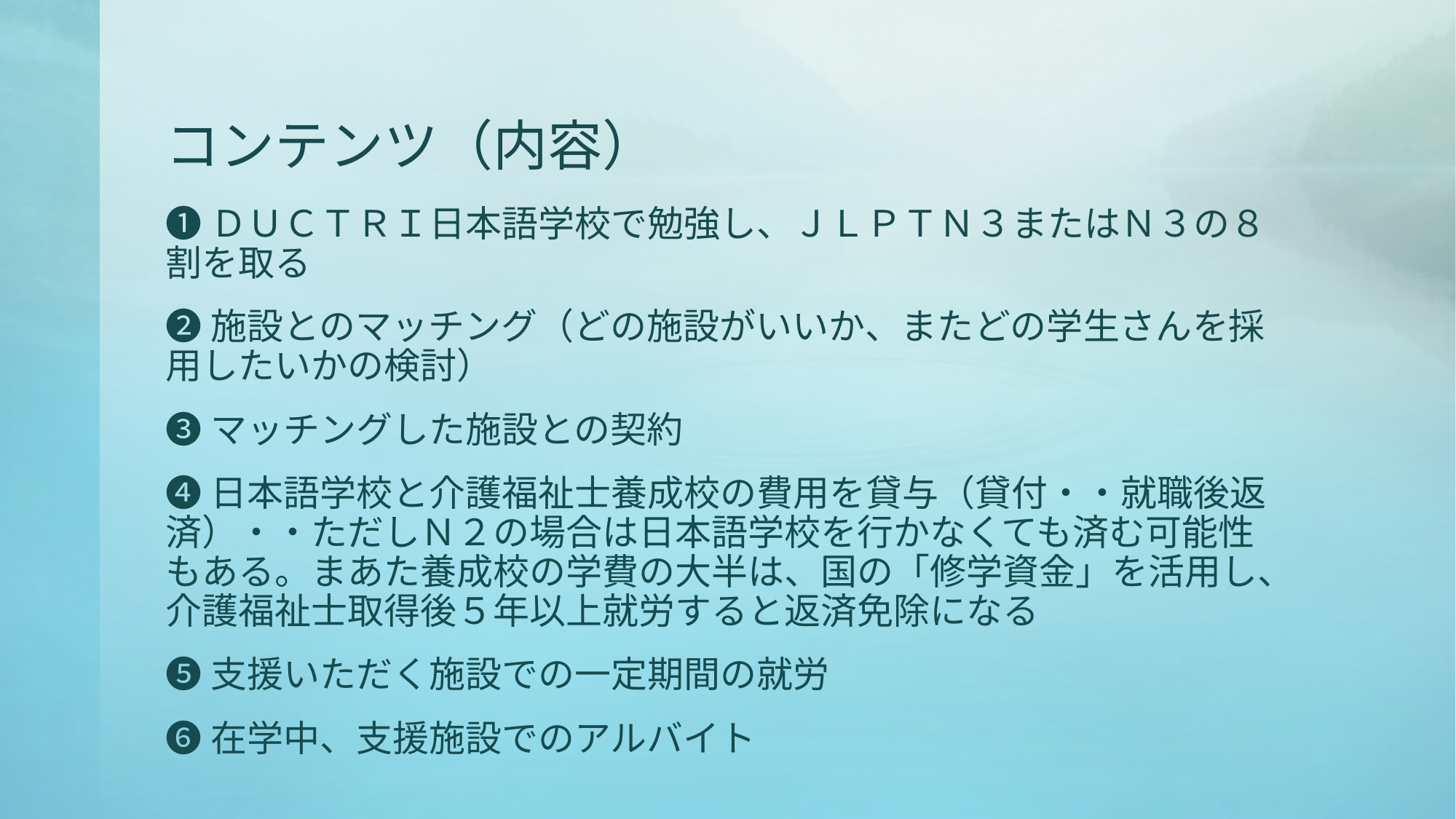

# コンテンツ（内容）
❶ＤＵＣＴＲＩ日本語学校で勉強し、ＪＬＰＴＮ３またはＮ３の８割を取る
❷施設とのマッチング（どの施設がいいか、またどの学生さんを採用したいかの検討）
❸マッチングした施設との契約
❹日本語学校と介護福祉士養成校の費用を貸与（貸付・・就職後返済）・・ただしＮ２の場合は日本語学校を行かなくても済む可能性もある。まあた養成校の学費の大半は、国の「修学資金」を活用し、介護福祉士取得後５年以上就労すると返済免除になる
❺支援いただく施設での一定期間の就労
❻在学中、支援施設でのアルバイト